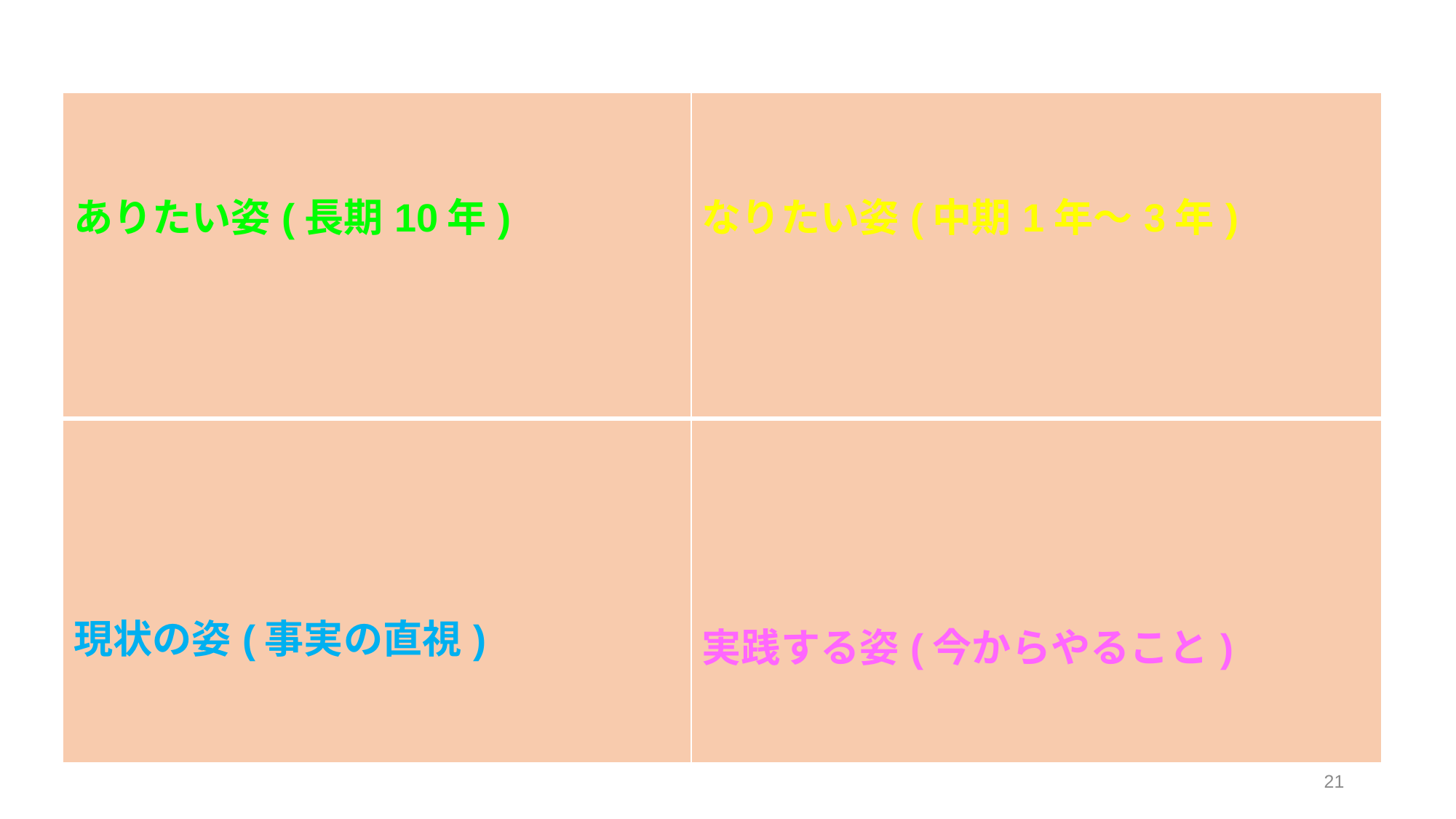

| ありたい姿(長期10年) | なりたい姿(中期1年～3年) |
| --- | --- |
| 現状の姿(事実の直視) | 実践する姿(今からやること) |
21